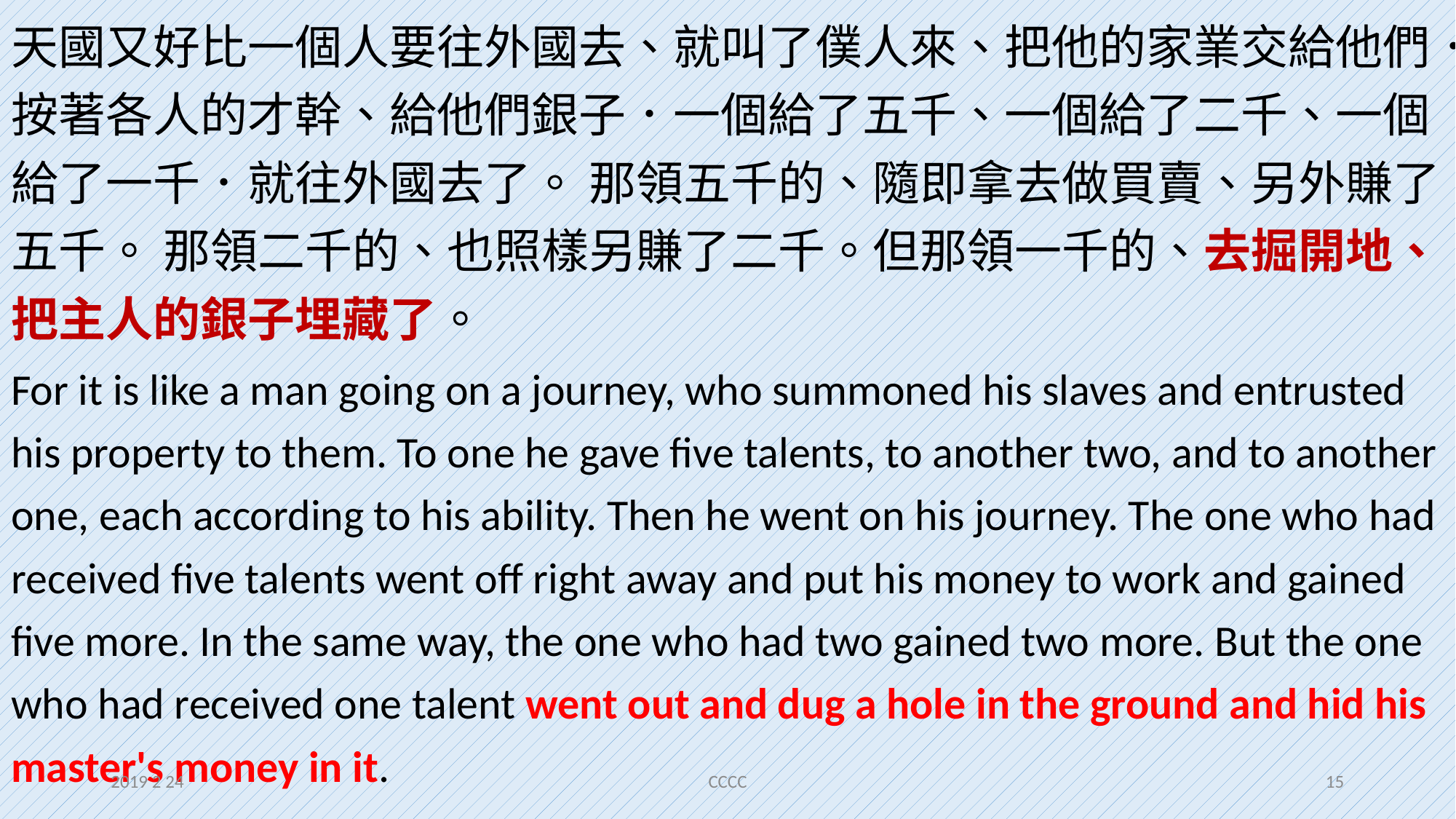

天國又好比一個人要往外國去、就叫了僕人來、把他的家業交給他們．按著各人的才幹、給他們銀子．一個給了五千、一個給了二千、一個給了一千．就往外國去了。 那領五千的、隨即拿去做買賣、另外賺了五千。 那領二千的、也照樣另賺了二千。但那領一千的、去掘開地、把主人的銀子埋藏了。
For it is like a man going on a journey, who summoned his slaves and entrusted his property to them. To one he gave five talents, to another two, and to another one, each according to his ability. Then he went on his journey. The one who had received five talents went off right away and put his money to work and gained five more. In the same way, the one who had two gained two more. But the one who had received one talent went out and dug a hole in the ground and hid his master's money in it.
2019 2 24
CCCC
15